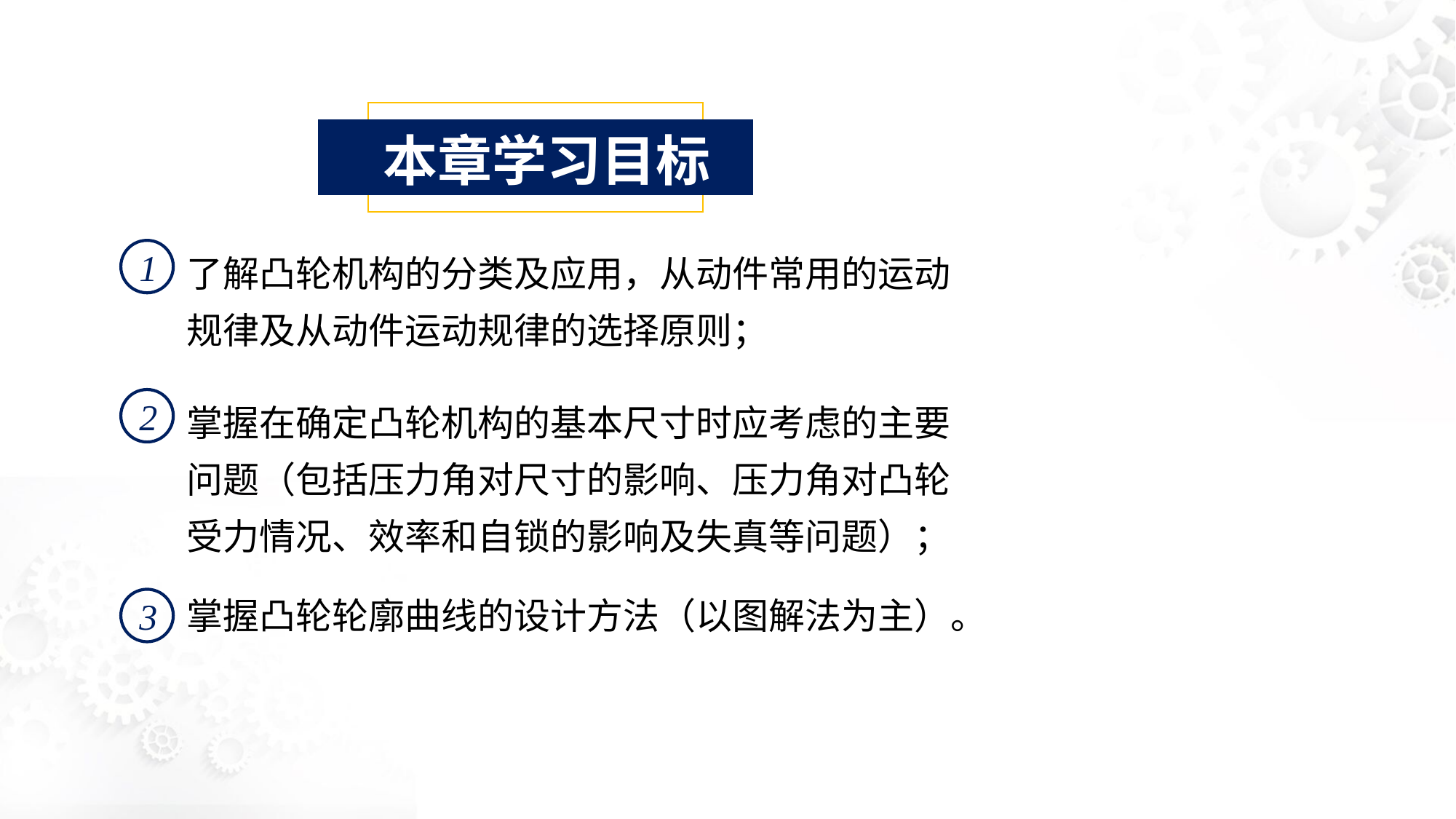

本章学习目标
了解凸轮机构的分类及应用，从动件常用的运动规律及从动件运动规律的选择原则；
1
掌握在确定凸轮机构的基本尺寸时应考虑的主要问题（包括压力角对尺寸的影响、压力角对凸轮受力情况、效率和自锁的影响及失真等问题）；
2
掌握凸轮轮廓曲线的设计方法（以图解法为主）。
3